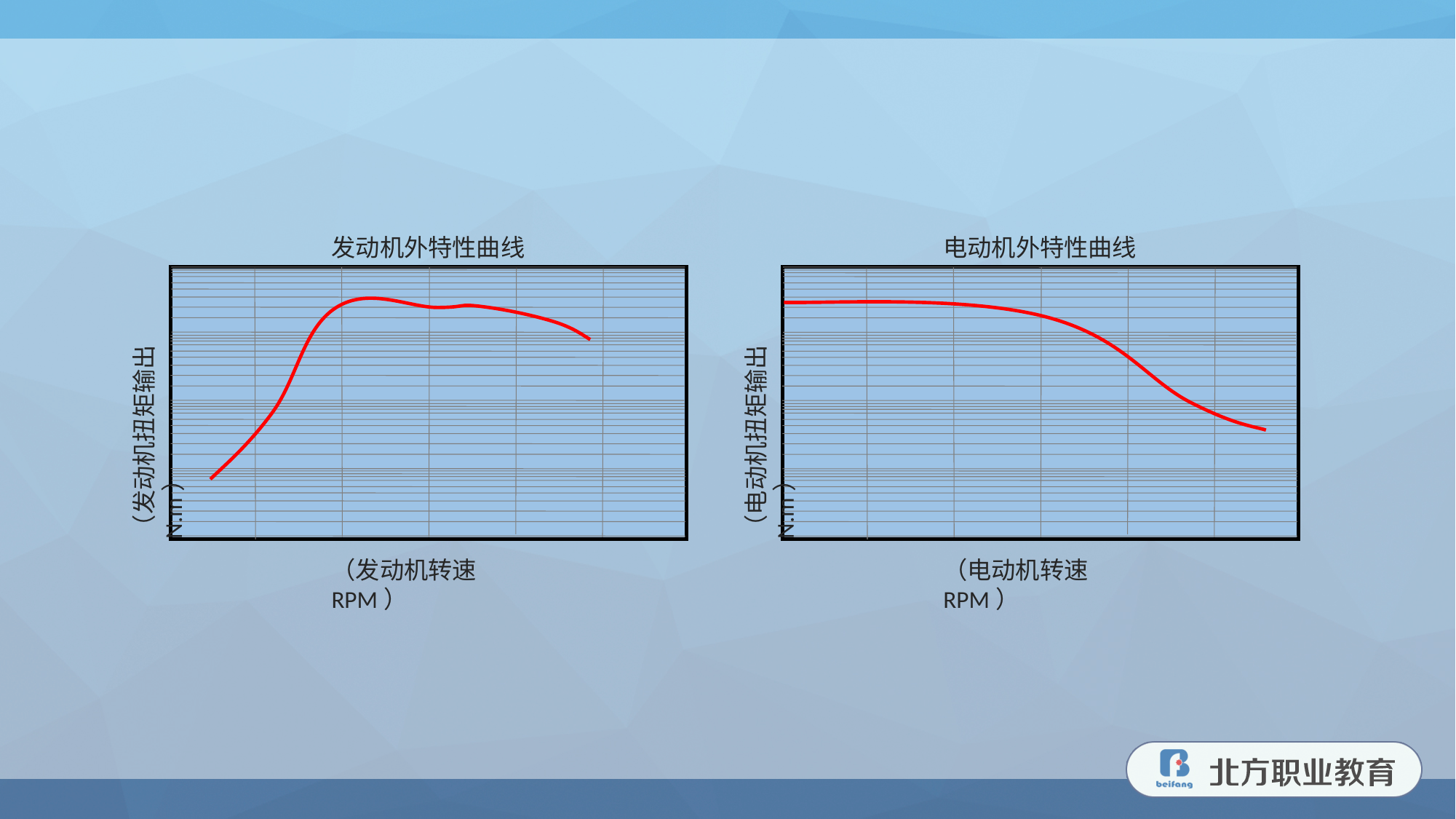

发动机外特性曲线

（发动机转速RPM）
（发动机扭矩输出N.m）
电动机外特性曲线

（电动机转速RPM）

（电动机扭矩输出N.m）